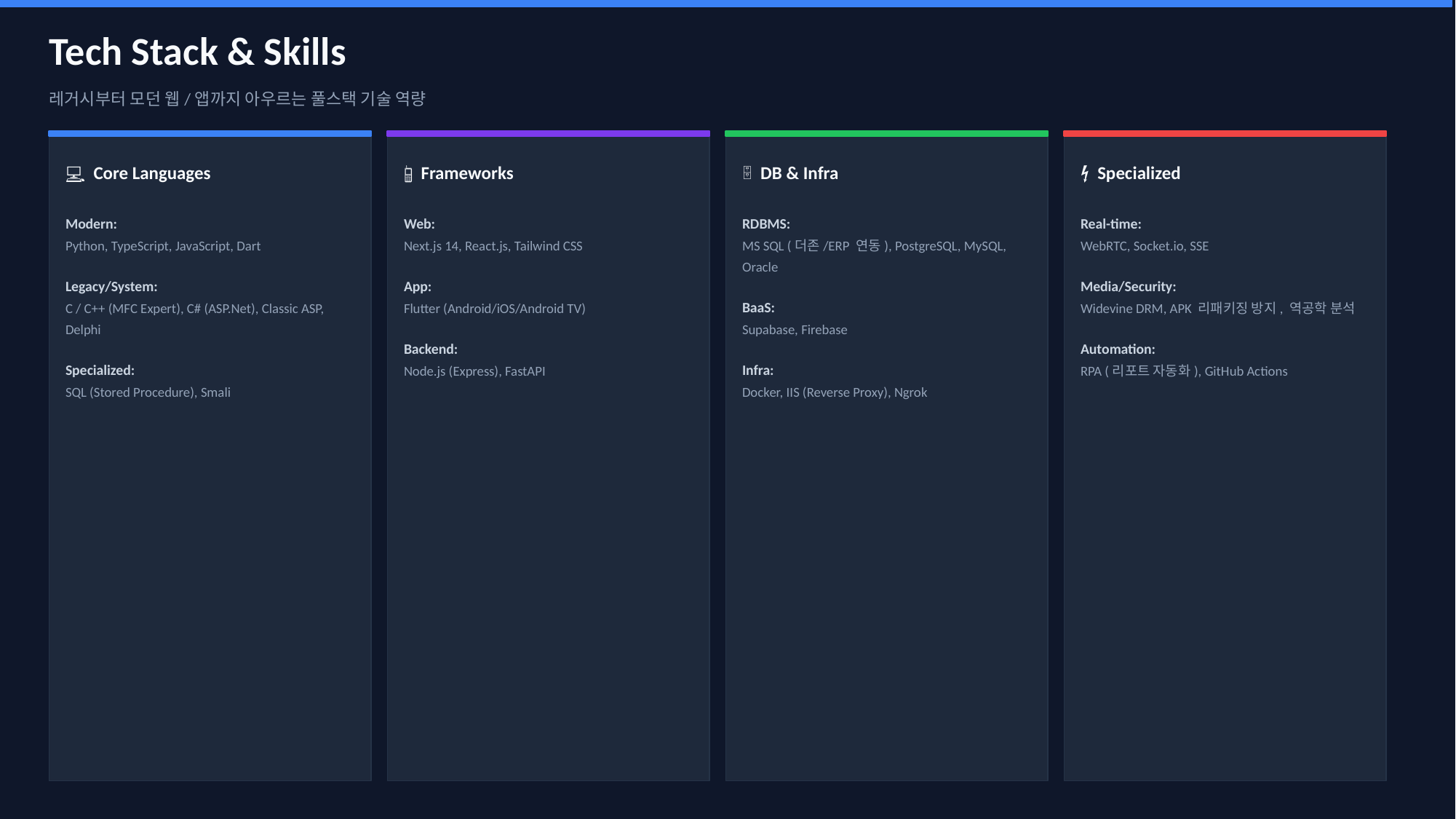

Tech Stack & Skills
레거시부터 모던 웹/앱까지 아우르는 풀스택 기술 역량

💻  Core Languages
📱  Frameworks
🗄️  DB & Infra
⚡  Specialized
Modern:
Python, TypeScript, JavaScript, Dart

Legacy/System:
C / C++ (MFC Expert), C# (ASP.Net), Classic ASP, Delphi

Specialized:
SQL (Stored Procedure), Smali
Web:
Next.js 14, React.js, Tailwind CSS

App:
Flutter (Android/iOS/Android TV)

Backend:
Node.js (Express), FastAPI
RDBMS:
MS SQL (더존/ERP 연동), PostgreSQL, MySQL, Oracle

BaaS:
Supabase, Firebase

Infra:
Docker, IIS (Reverse Proxy), Ngrok
Real-time:
WebRTC, Socket.io, SSE

Media/Security:
Widevine DRM, APK 리패키징 방지, 역공학 분석

Automation:
RPA (리포트 자동화), GitHub Actions